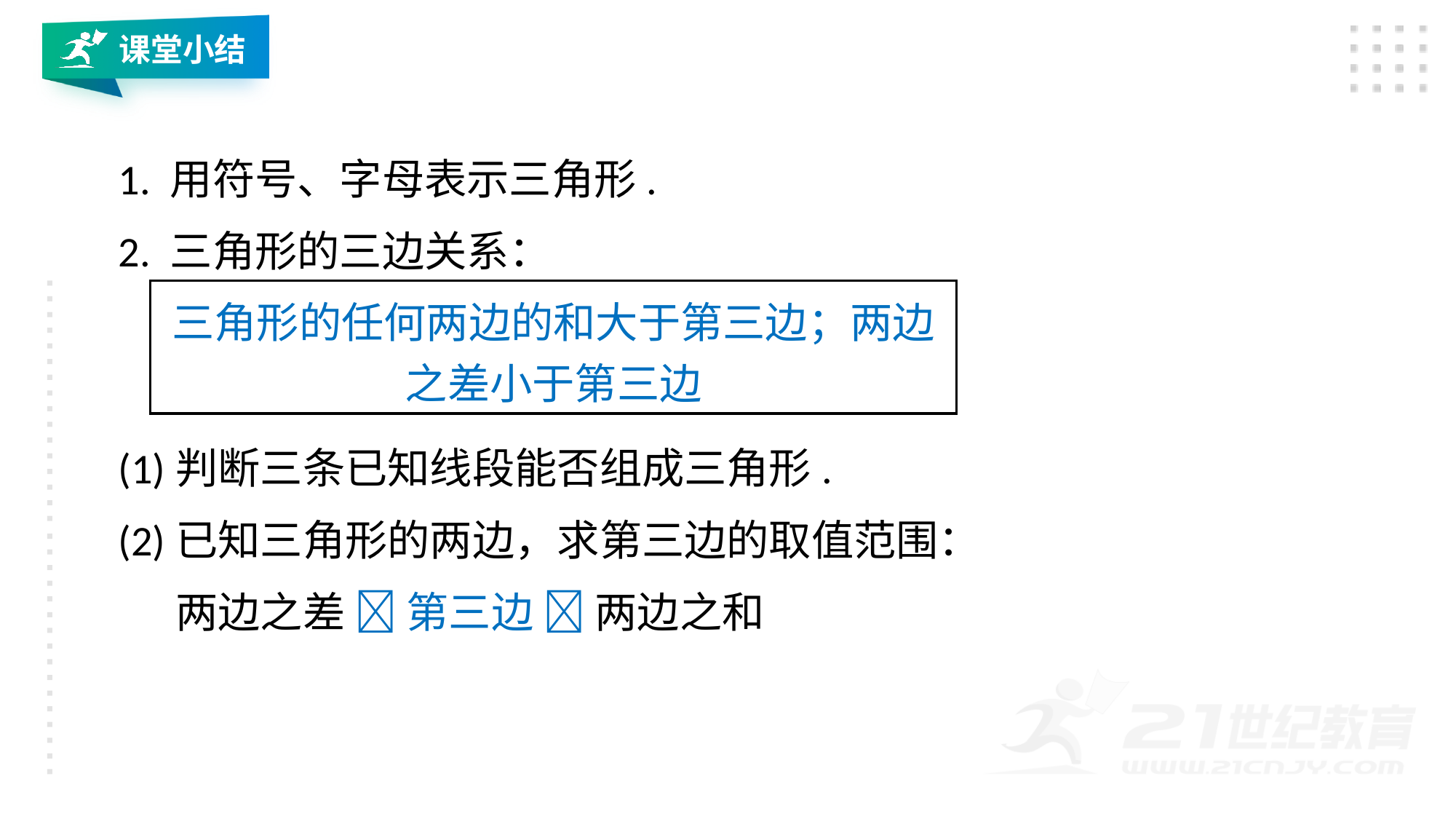

课堂小结
1. 用符号、字母表示三角形.
2. 三角形的三边关系：

(1)判断三条已知线段能否组成三角形.
(2)已知三角形的两边，求第三边的取值范围：
     两边之差 < 第三边 < 两边之和
三角形的任何两边的和大于第三边；两边之差小于第三边